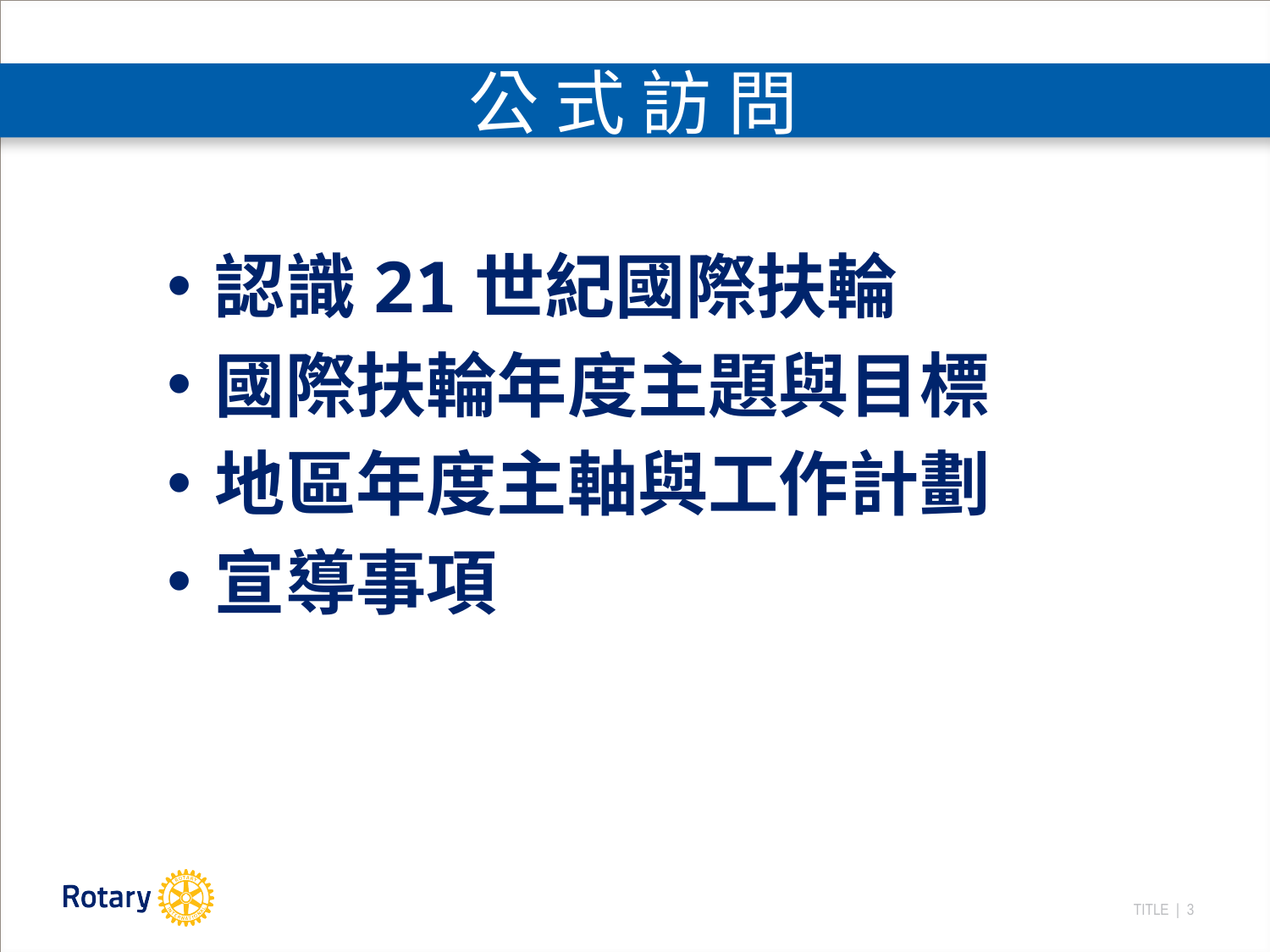

# 公 式 訪 問
認識21世紀國際扶輪
國際扶輪年度主題與目標
地區年度主軸與工作計劃
宣導事項